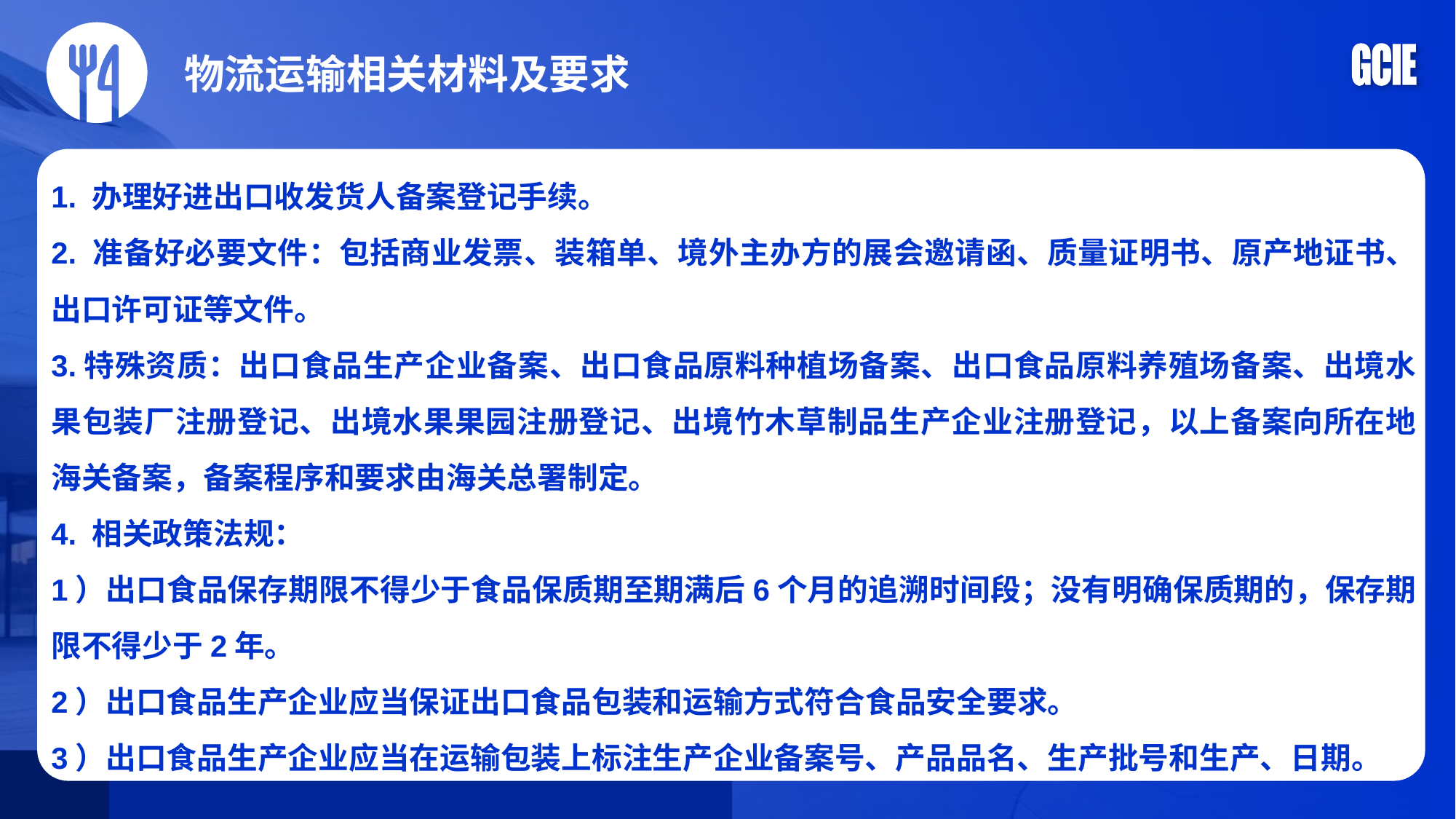

物流运输相关材料及要求

1. 办理好进出口收发货人备案登记手续。
2. 准备好必要文件：包括商业发票、装箱单、境外主办方的展会邀请函、质量证明书、原产地证书、出口许可证等文件。
3.特殊资质：出口食品生产企业备案、出口食品原料种植场备案、出口食品原料养殖场备案、出境水果包装厂注册登记、出境水果果园注册登记、出境竹木草制品生产企业注册登记，以上备案向所在地海关备案，备案程序和要求由海关总署制定。
4. 相关政策法规：
1）出口食品保存期限不得少于食品保质期至期满后6个月的追溯时间段；没有明确保质期的，保存期限不得少于2年。
2）出口食品生产企业应当保证出口食品包装和运输方式符合食品安全要求。
3）出口食品生产企业应当在运输包装上标注生产企业备案号、产品品名、生产批号和生产、日期。